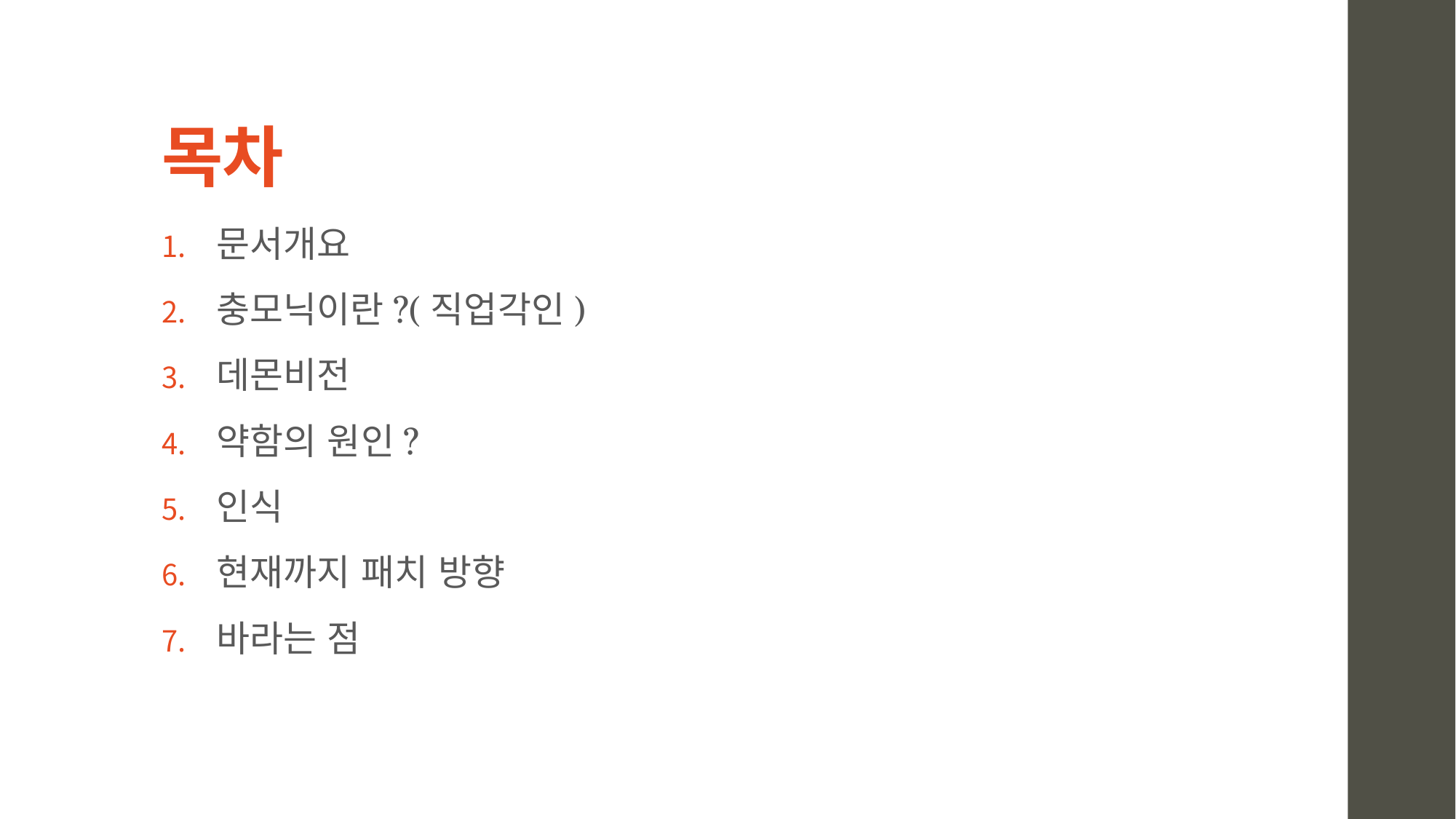

# 목차
문서개요
충모닉이란?(직업각인)
데몬비전
약함의 원인?
인식
현재까지 패치 방향
바라는 점